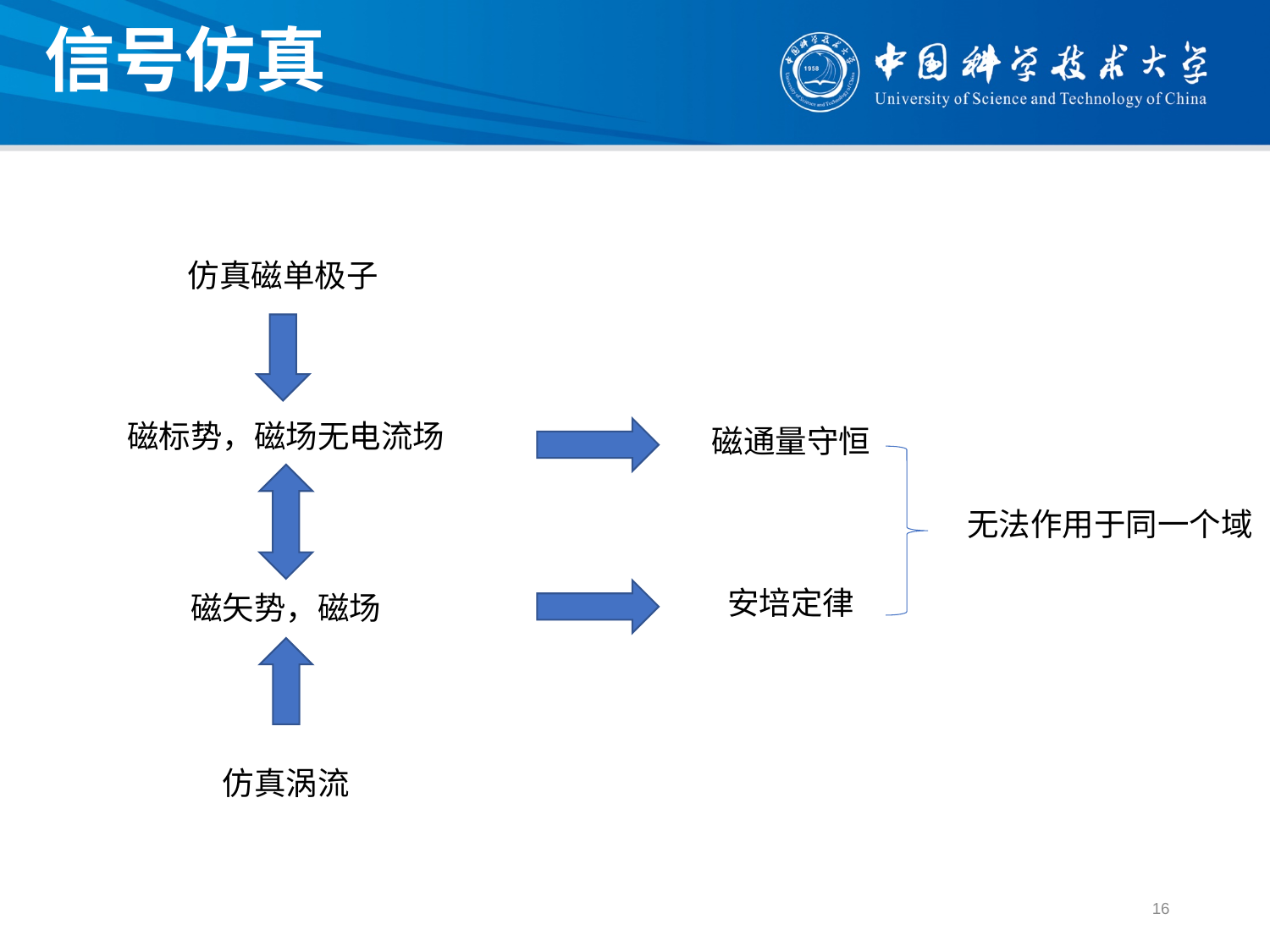

信号仿真
仿真磁单极子

磁标势，磁场无电流场
磁通量守恒

无法作用于同一个域

安培定律
磁矢势，磁场

仿真涡流
16